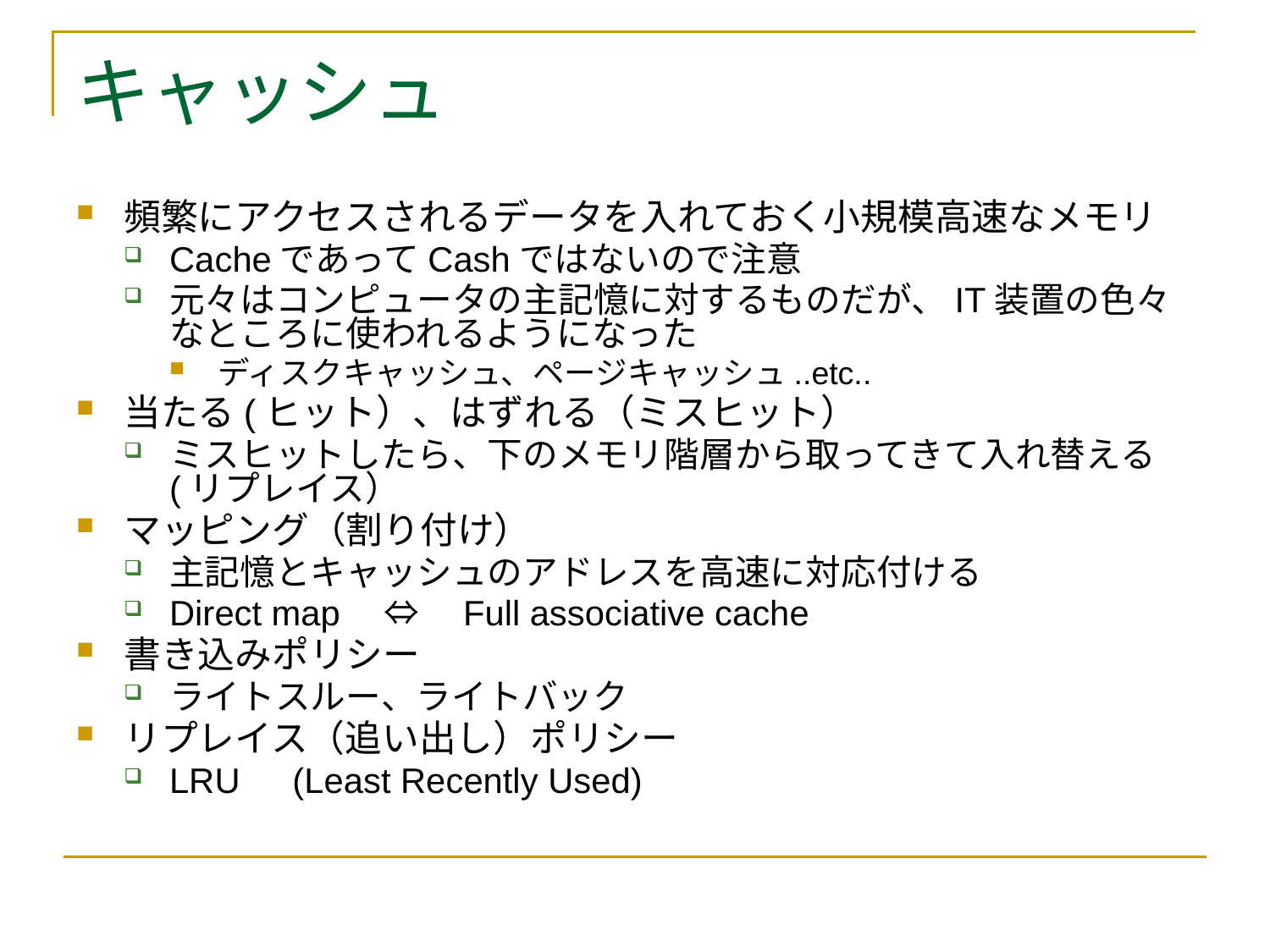

# キャッシュ
頻繁にアクセスされるデータを入れておく小規模高速なメモリ
CacheであってCashではないので注意
元々はコンピュータの主記憶に対するものだが、IT装置の色々なところに使われるようになった
ディスクキャッシュ、ページキャッシュ..etc..
当たる(ヒット）、はずれる（ミスヒット）
ミスヒットしたら、下のメモリ階層から取ってきて入れ替える(リプレイス）
マッピング（割り付け）
主記憶とキャッシュのアドレスを高速に対応付ける
Direct map　⇔　Full associative cache
書き込みポリシー
ライトスルー、ライトバック
リプレイス（追い出し）ポリシー
LRU　(Least Recently Used)